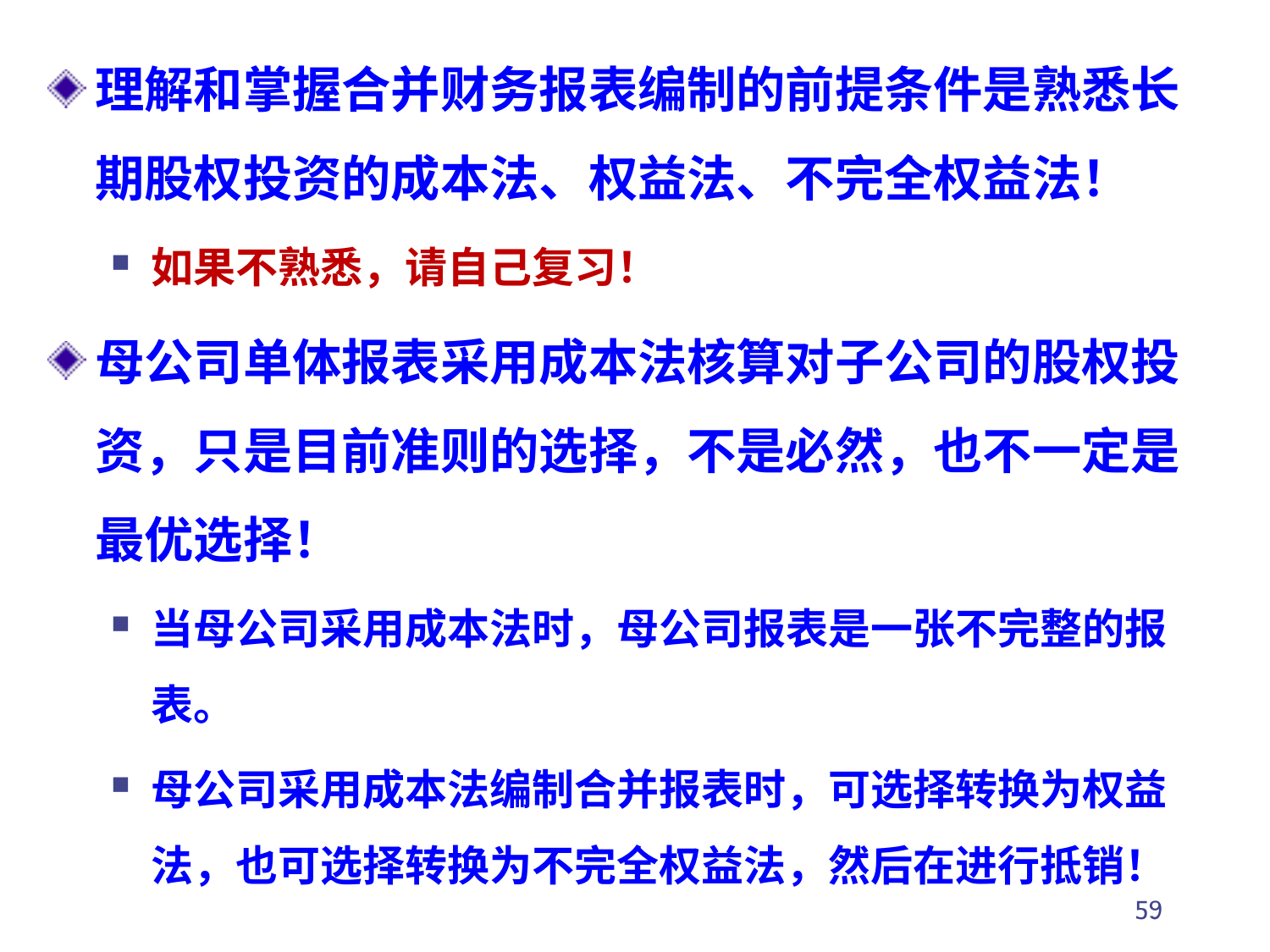

理解和掌握合并财务报表编制的前提条件是熟悉长期股权投资的成本法、权益法、不完全权益法！
如果不熟悉，请自己复习！
母公司单体报表采用成本法核算对子公司的股权投资，只是目前准则的选择，不是必然，也不一定是最优选择！
当母公司采用成本法时，母公司报表是一张不完整的报表。
母公司采用成本法编制合并报表时，可选择转换为权益法，也可选择转换为不完全权益法，然后在进行抵销！
59